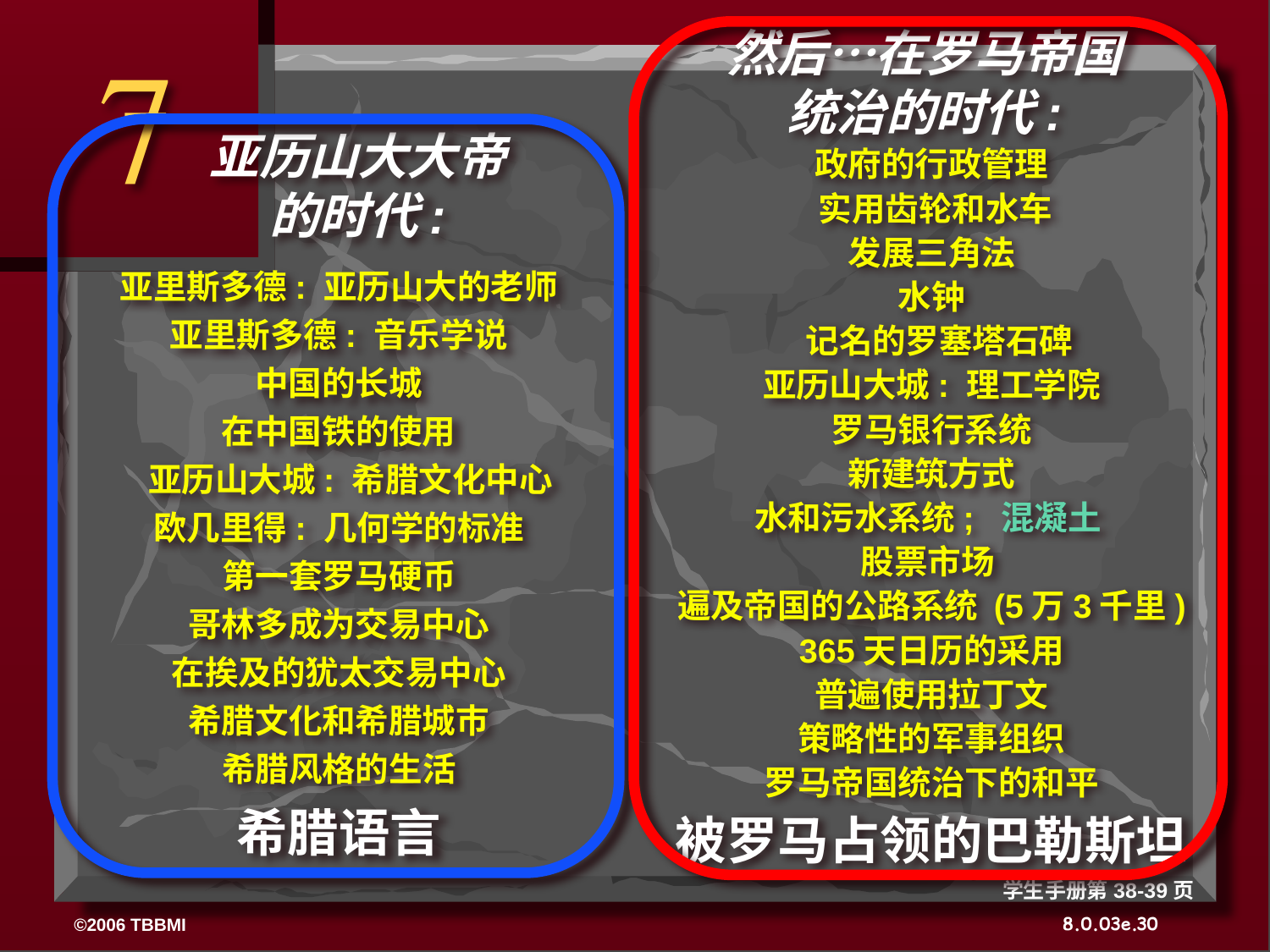

然后…在罗马帝国
统治的时代:

7

亚历山大大帝
的时代:
政府的行政管理
 实用齿轮和水车
发展三角法
水钟
 记名的罗塞塔石碑
亚历山大城: 理工学院
罗马银行系统
新建筑方式
水和污水系统;  混凝土
股票市场
遍及帝国的公路系统 (5万3千里)
365天日历的采用
普遍使用拉丁文
策略性的军事组织
罗马帝国统治下的和平
被罗马占领的巴勒斯坦
亚里斯多德: 亚历山大的老师
亚里斯多德: 音乐学说
中国的长城
在中国铁的使用
  亚历山大城: 希腊文化中心
欧几里得: 几何学的标准
第一套罗马硬币
哥林多成为交易中心
在挨及的犹太交易中心
希腊文化和希腊城市
希腊风格的生活
希腊语言
学生手册第38-39页
30